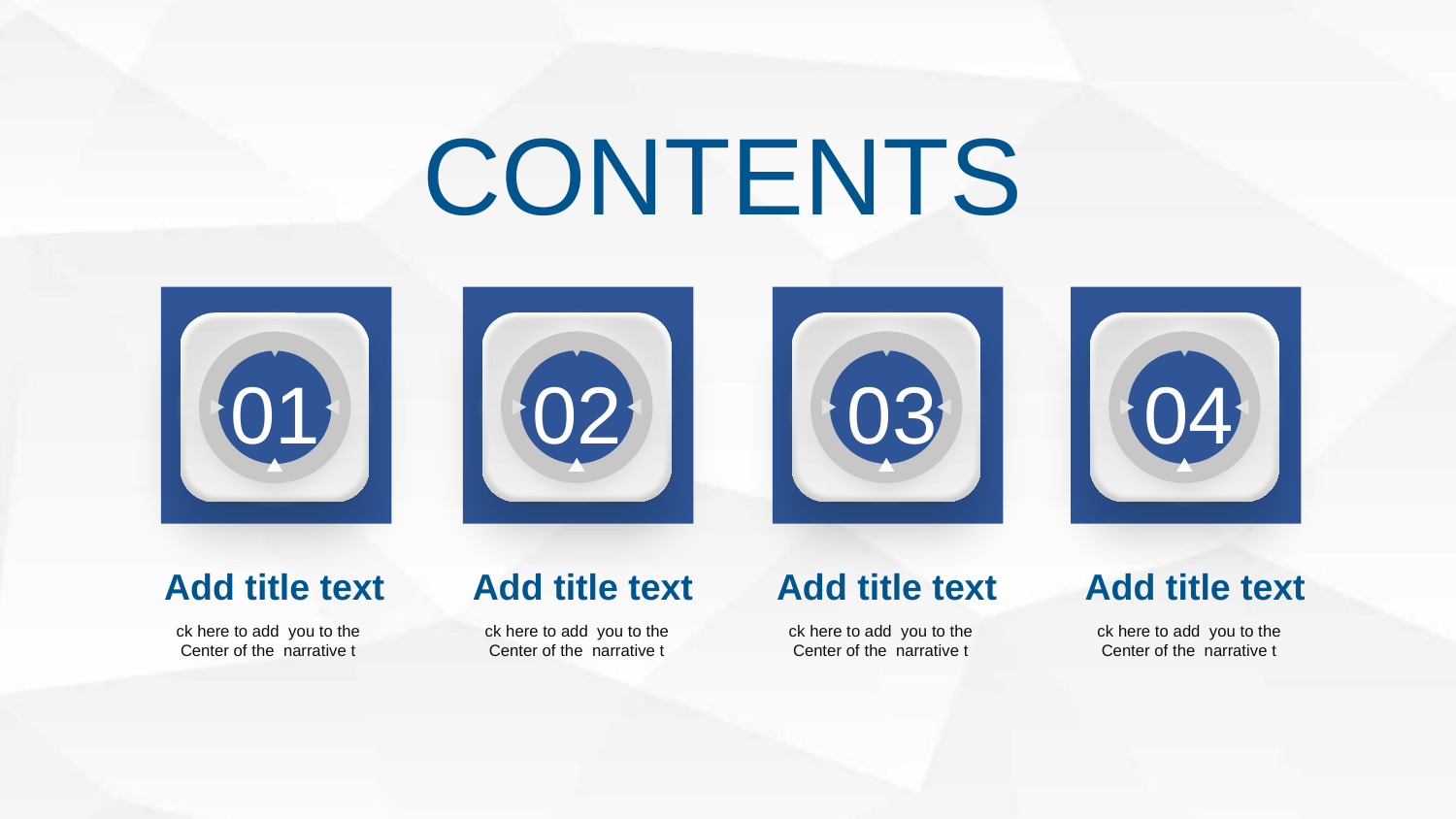

CONTENTS

02

03

04

01
  Add title text
  Add title text
  Add title text
  Add title text
ck here to add  you to the Center of the  narrative t
ck here to add  you to the Center of the  narrative t
ck here to add  you to the Center of the  narrative t
ck here to add  you to the Center of the  narrative t
延迟符号